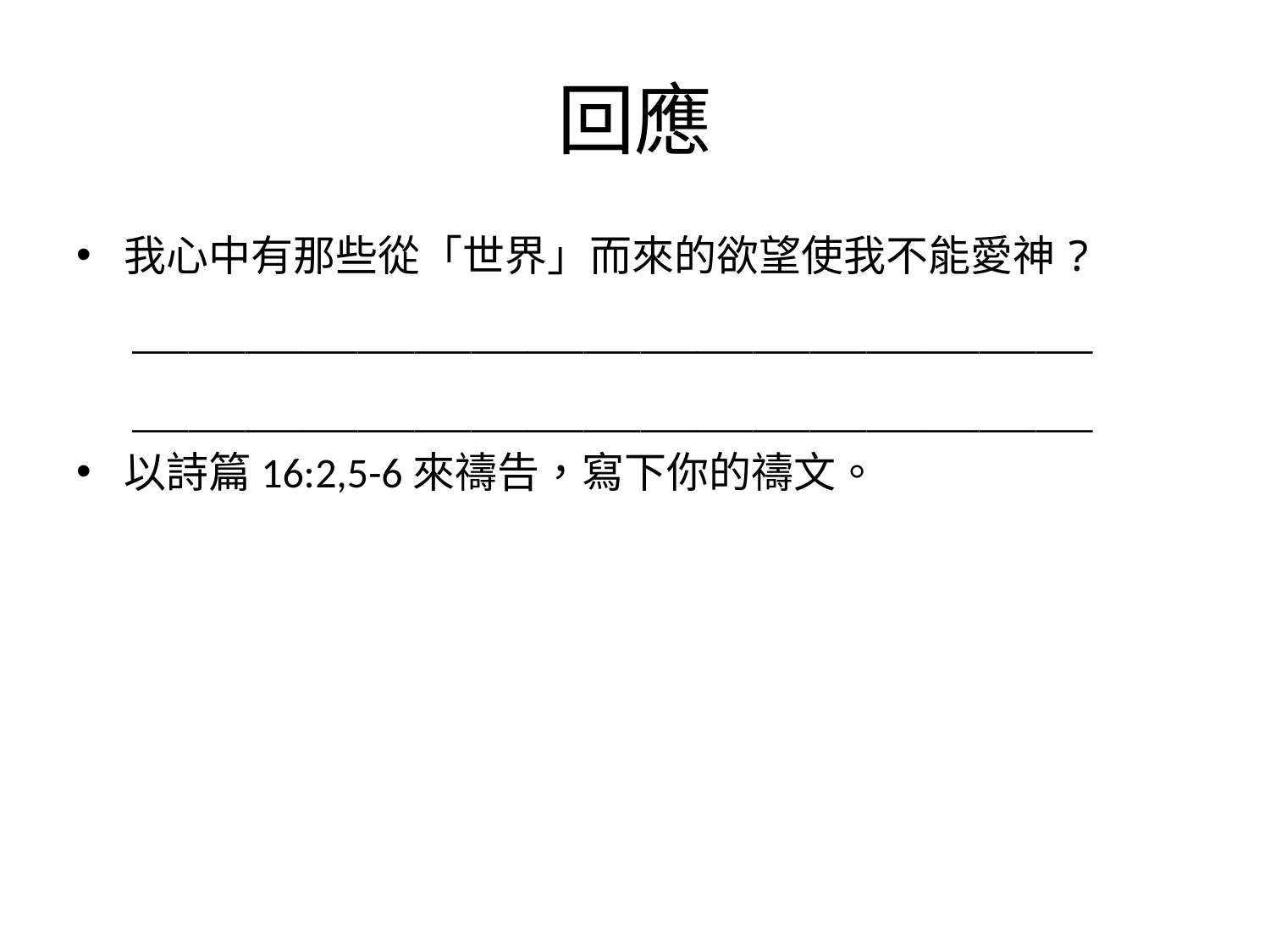

# 回應
我心中有那些從「世界」而來的欲望使我不能愛神?
　＿＿＿＿＿＿＿＿＿＿＿＿＿＿＿＿＿
　＿＿＿＿＿＿＿＿＿＿＿＿＿＿＿＿＿
以詩篇16:2,5-6來禱告，寫下你的禱文。